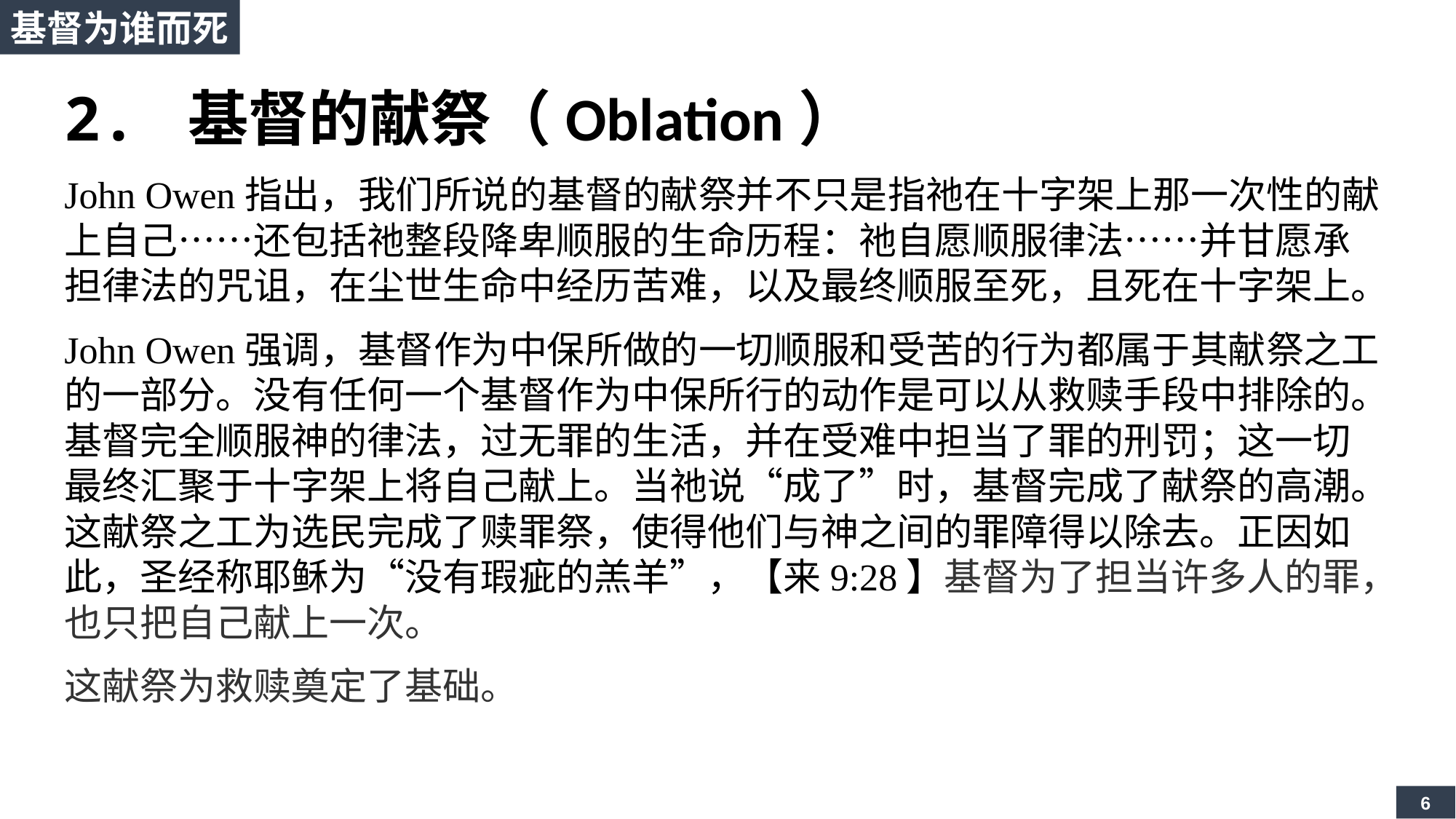

基督为谁而死
2. 基督的献祭（Oblation）
John Owen指出，我们所说的基督的献祭并不只是指祂在十字架上那一次性的献上自己……还包括祂整段降卑顺服的生命历程：祂自愿顺服律法……并甘愿承担律法的咒诅，在尘世生命中经历苦难，以及最终顺服至死，且死在十字架上。
John Owen强调，基督作为中保所做的一切顺服和受苦的行为都属于其献祭之工的一部分。没有任何一个基督作为中保所行的动作是可以从救赎手段中排除的。基督完全顺服神的律法，过无罪的生活，并在受难中担当了罪的刑罚；这一切最终汇聚于十字架上将自己献上。当祂说“成了”时，基督完成了献祭的高潮。这献祭之工为选民完成了赎罪祭，使得他们与神之间的罪障得以除去。正因如此，圣经称耶稣为“没有瑕疵的羔羊”，【来9:28】基督为了担当许多人的罪，也只把自己献上一次。
这献祭为救赎奠定了基础。
6